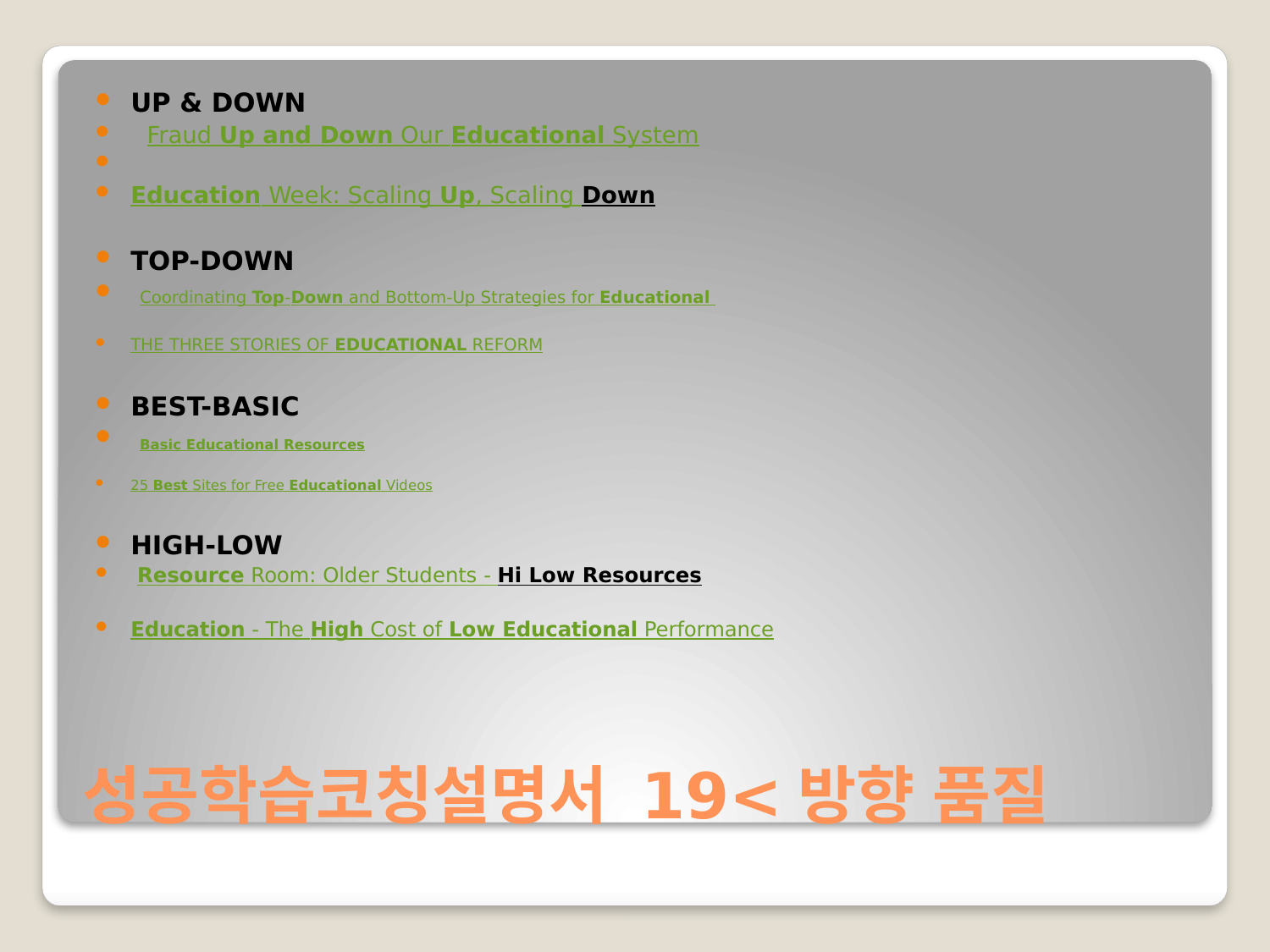

UP & DOWN
  Fraud Up and Down Our Educational System

Education Week: Scaling Up, Scaling Down

TOP-DOWN
 Coordinating Top-Down and Bottom-Up Strategies for Educational

THE THREE STORIES OF EDUCATIONAL REFORM

BEST-BASIC
 Basic Educational Resources

25 Best Sites for Free Educational Videos

HIGH-LOW
 Resource Room: Older Students - Hi Low Resources

Education - The High Cost of Low Educational Performance
# 성공학습코칭설명서 19<방향 품질